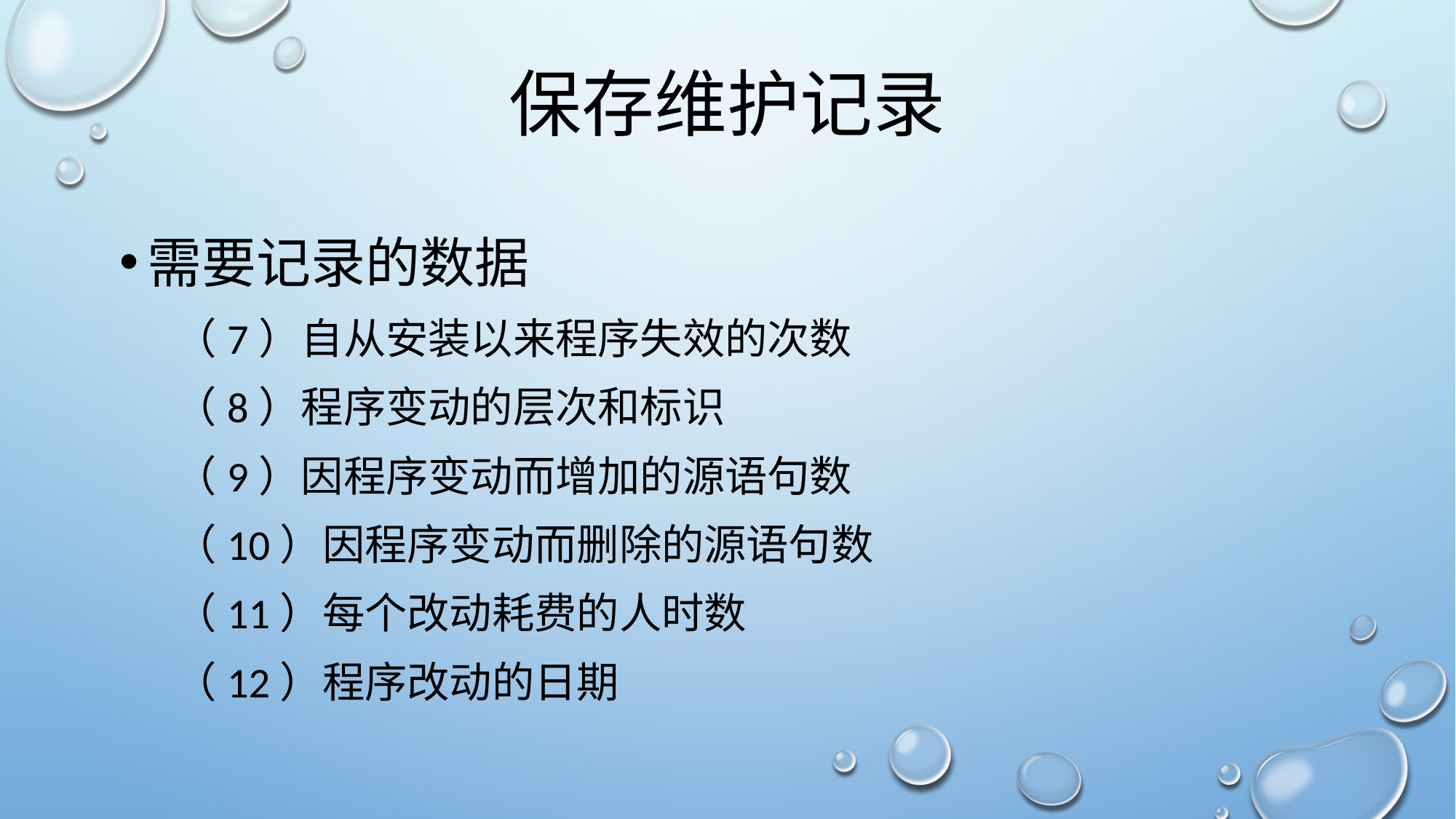

# 保存维护记录
需要记录的数据
（7）自从安装以来程序失效的次数
（8）程序变动的层次和标识
（9）因程序变动而增加的源语句数
（10）因程序变动而删除的源语句数
（11）每个改动耗费的人时数
（12）程序改动的日期